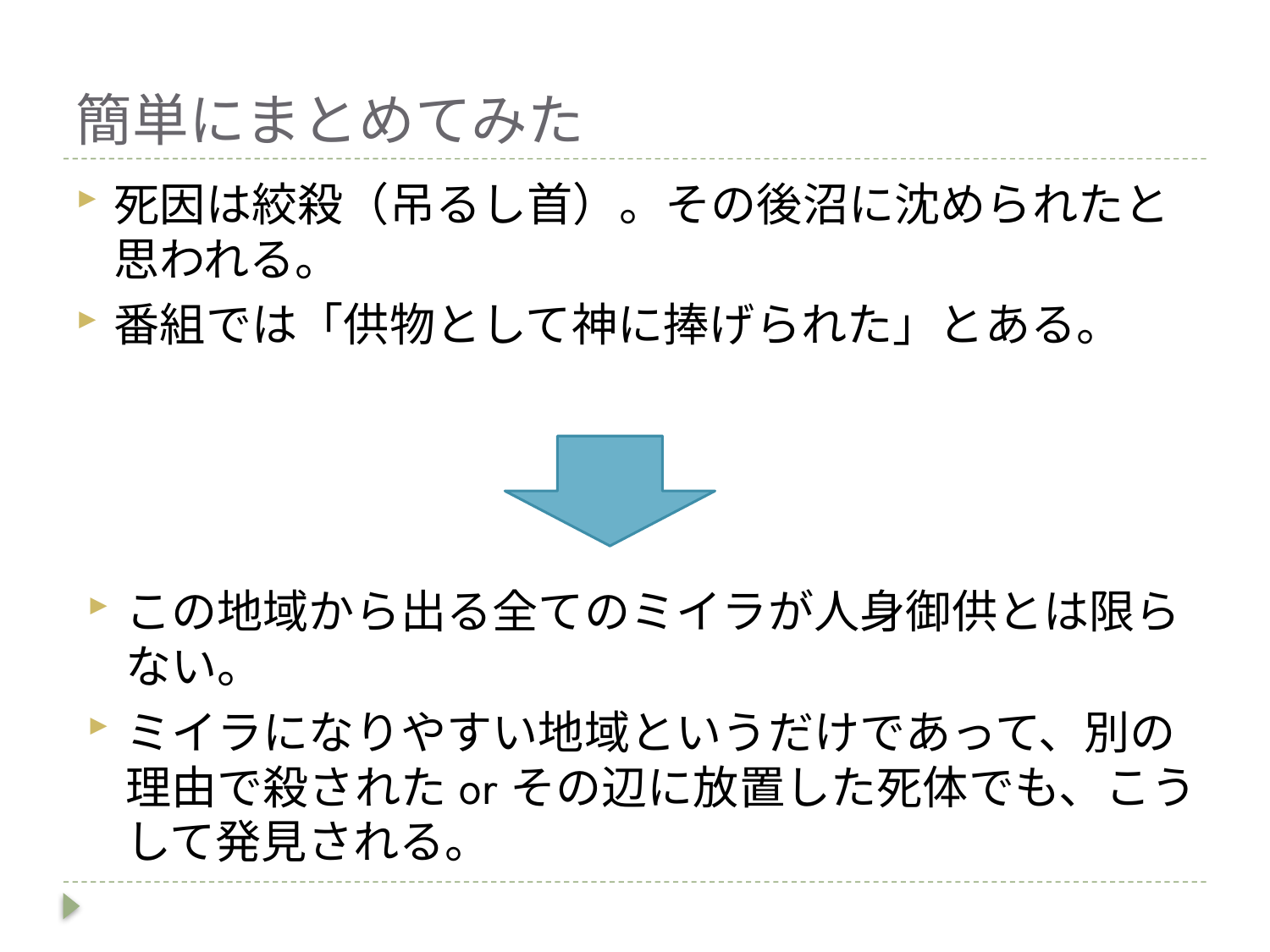

# 簡単にまとめてみた
死因は絞殺（吊るし首）。その後沼に沈められたと思われる。
番組では「供物として神に捧げられた」とある。

この地域から出る全てのミイラが人身御供とは限らない。
ミイラになりやすい地域というだけであって、別の理由で殺されたorその辺に放置した死体でも、こうして発見される。